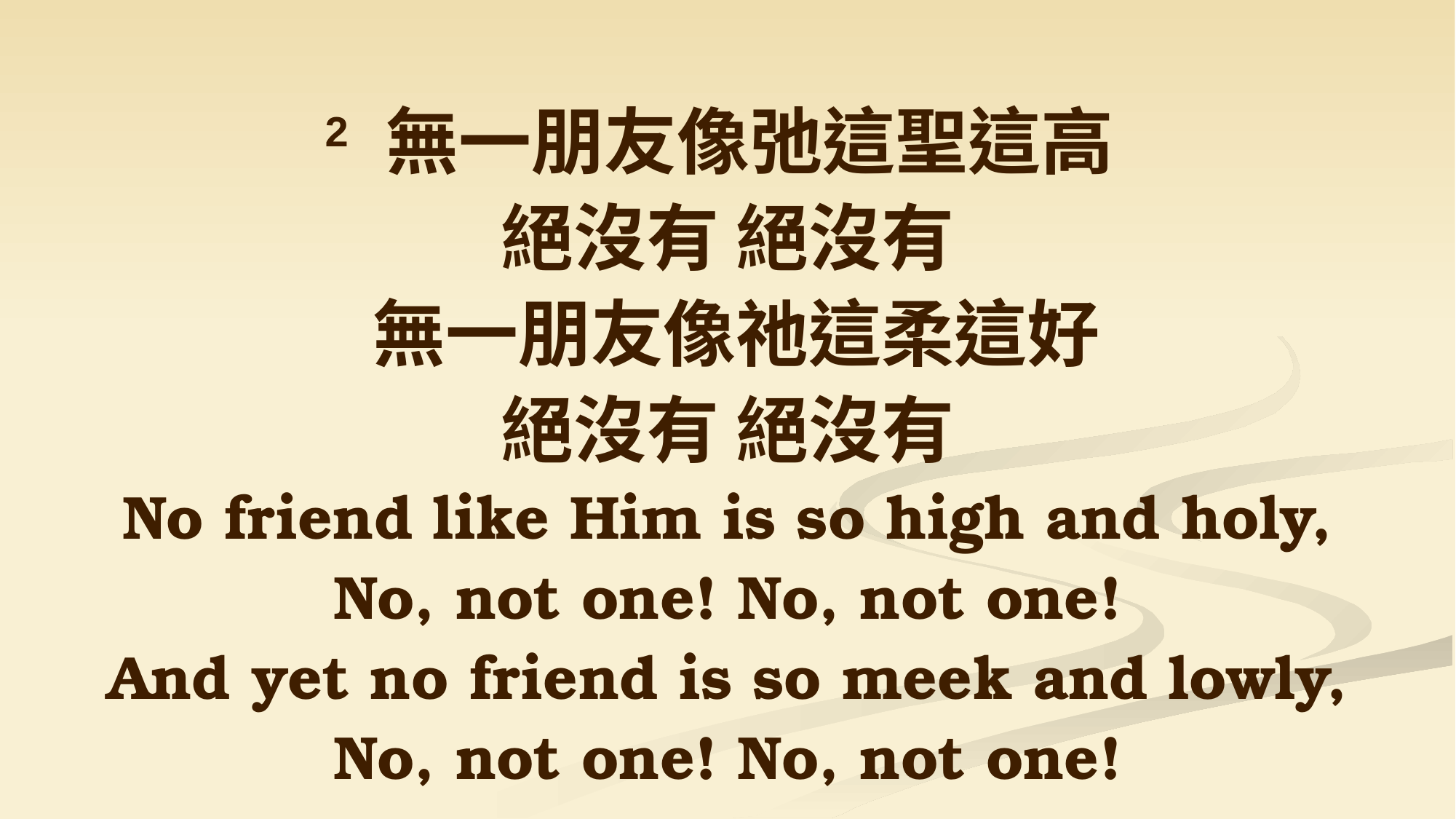

2 無一朋友像弛這聖這高
絕沒有 絕沒有
 無一朋友像祂這柔這好
絕沒有 絕沒有
No friend like Him is so high and holy,
No, not one! No, not one!
And yet no friend is so meek and lowly,
No, not one! No, not one!